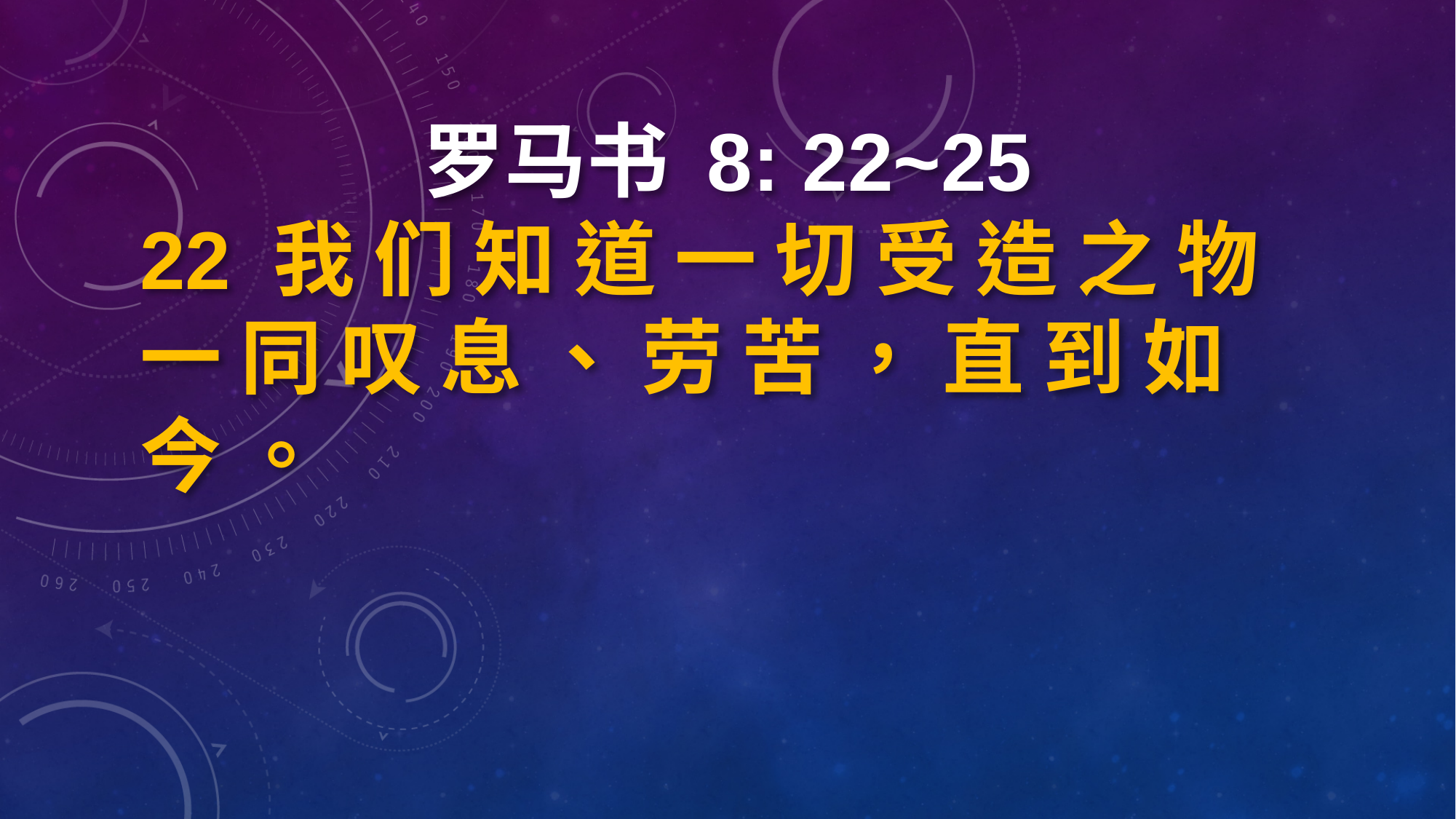

罗马书 8: 22~25
22 我 们 知 道 一 切 受 造 之 物 一 同 叹 息 、 劳 苦 ， 直 到 如 今 。